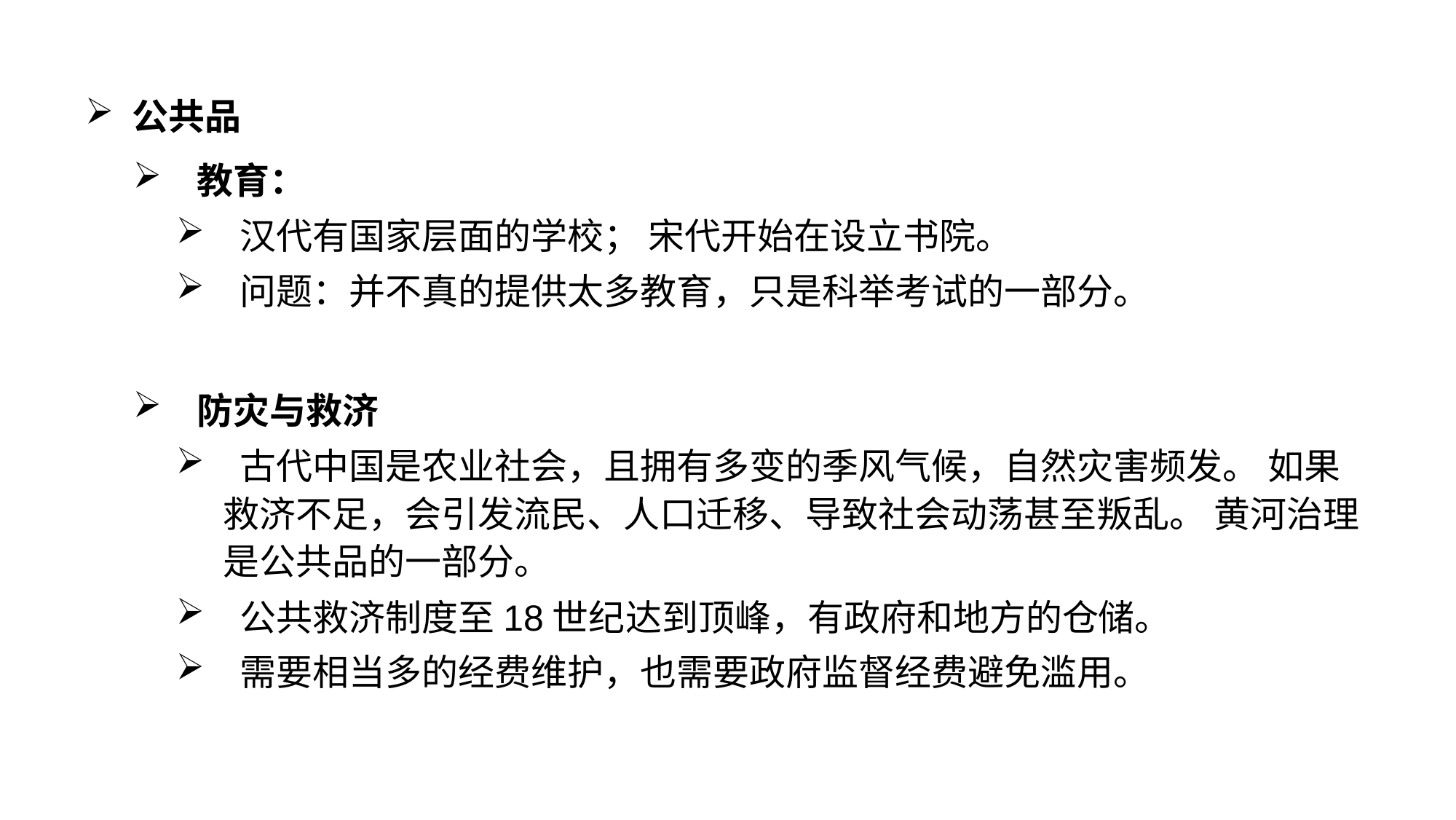

公共品
 教育：
 汉代有国家层面的学校； 宋代开始在设立书院。
 问题：并不真的提供太多教育，只是科举考试的一部分。

 防灾与救济
 古代中国是农业社会，且拥有多变的季风气候，自然灾害频发。 如果救济不足，会引发流民、人口迁移、导致社会动荡甚至叛乱。 黄河治理是公共品的一部分。
 公共救济制度至18世纪达到顶峰，有政府和地方的仓储。
 需要相当多的经费维护，也需要政府监督经费避免滥用。